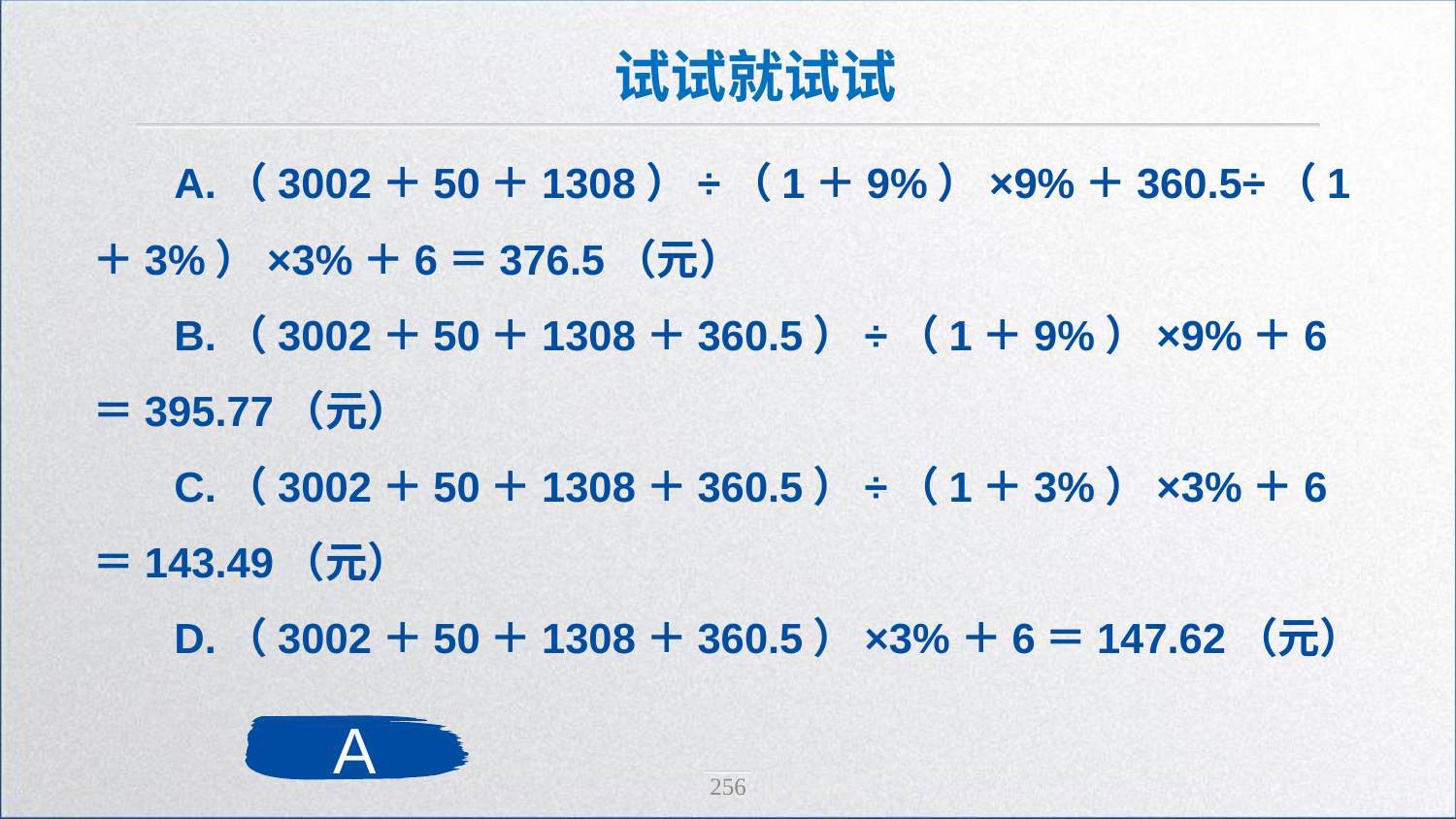

试试就试试
A.（3002＋50＋1308）÷（1＋9%）×9%＋360.5÷（1＋3%）×3%＋6＝376.5（元）
B.（3002＋50＋1308＋360.5）÷（1＋9%）×9%＋6＝395.77（元）
C.（3002＋50＋1308＋360.5）÷（1＋3%）×3%＋6＝143.49（元）
D.（3002＋50＋1308＋360.5）×3%＋6＝147.62（元）

A
256